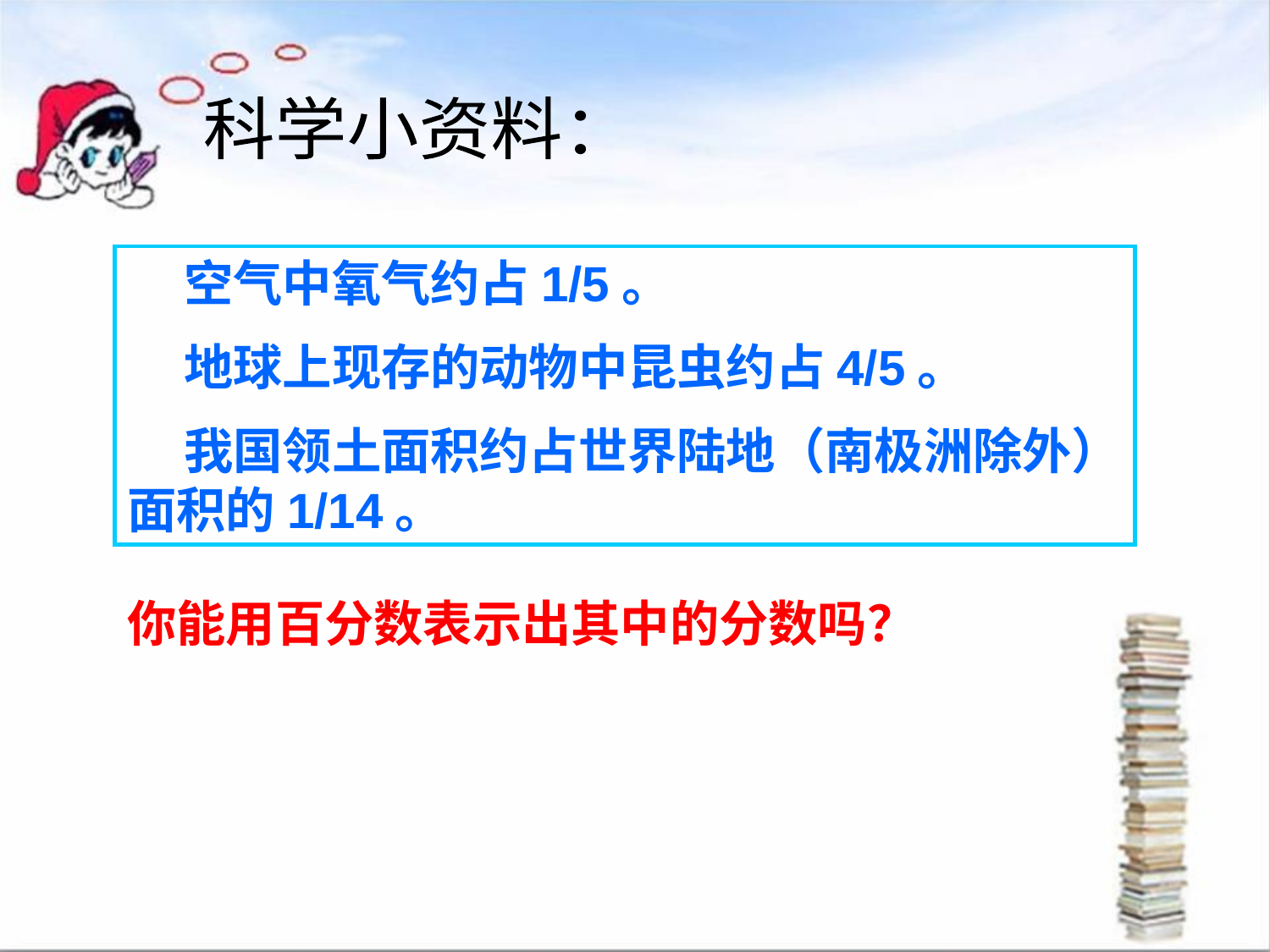

科学小资料：
    空气中氧气约占1/5。
    地球上现存的动物中昆虫约占4/5。
    我国领土面积约占世界陆地（南极洲除外）面积的1/14。
你能用百分数表示出其中的分数吗？